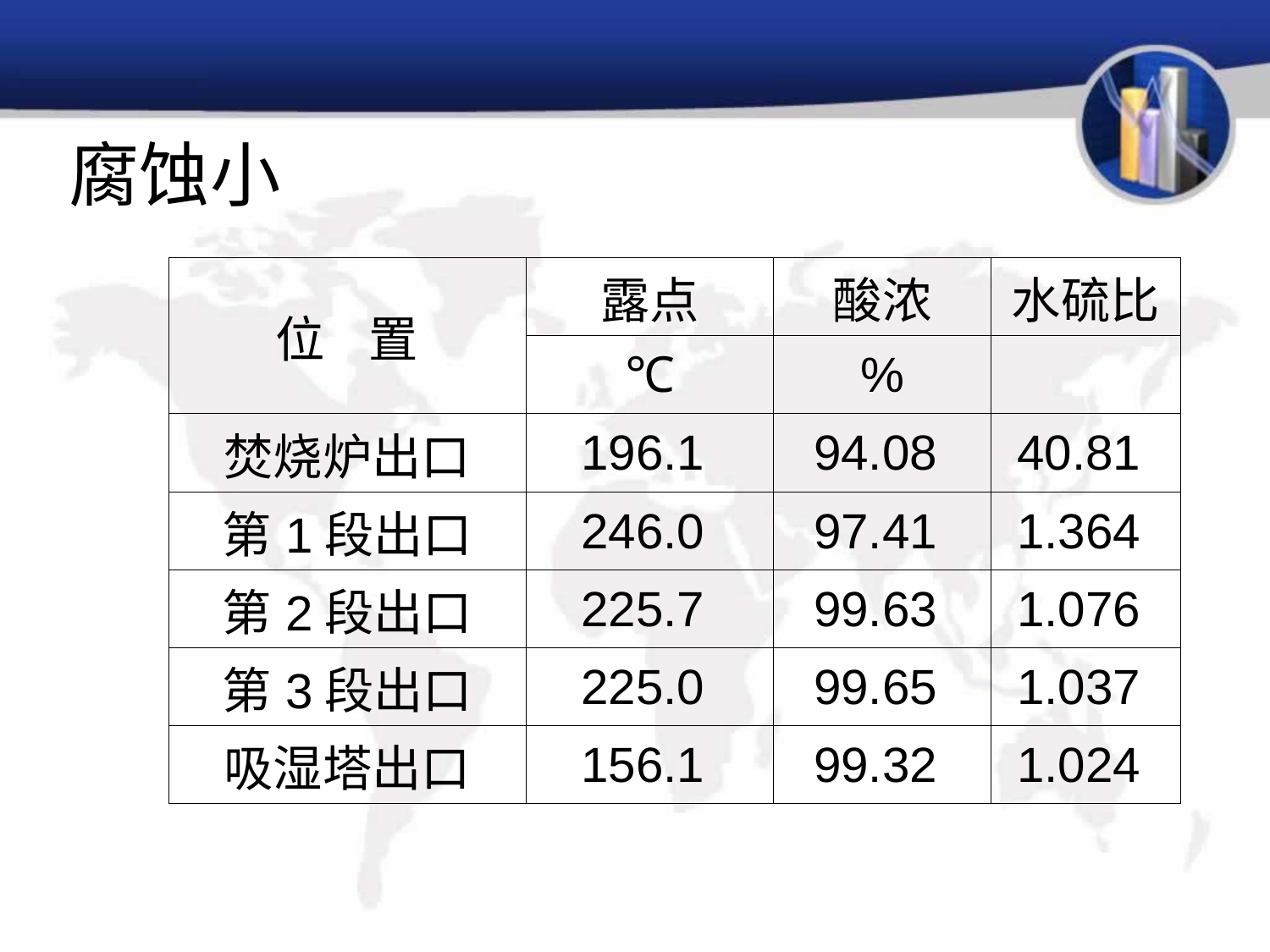

# 腐蚀小

| 位 置 | 露点 | 酸浓 | 水硫比 |
| --- | --- | --- | --- |
|  | ℃ | % |  |
| 焚烧炉出口 | 196.1 | 94.08 | 40.81 |
| 第1段出口 | 246.0 | 97.41 | 1.364 |
| 第2段出口 | 225.7 | 99.63 | 1.076 |
| 第3段出口 | 225.0 | 99.65 | 1.037 |
| 吸湿塔出口 | 156.1 | 99.32 | 1.024 |